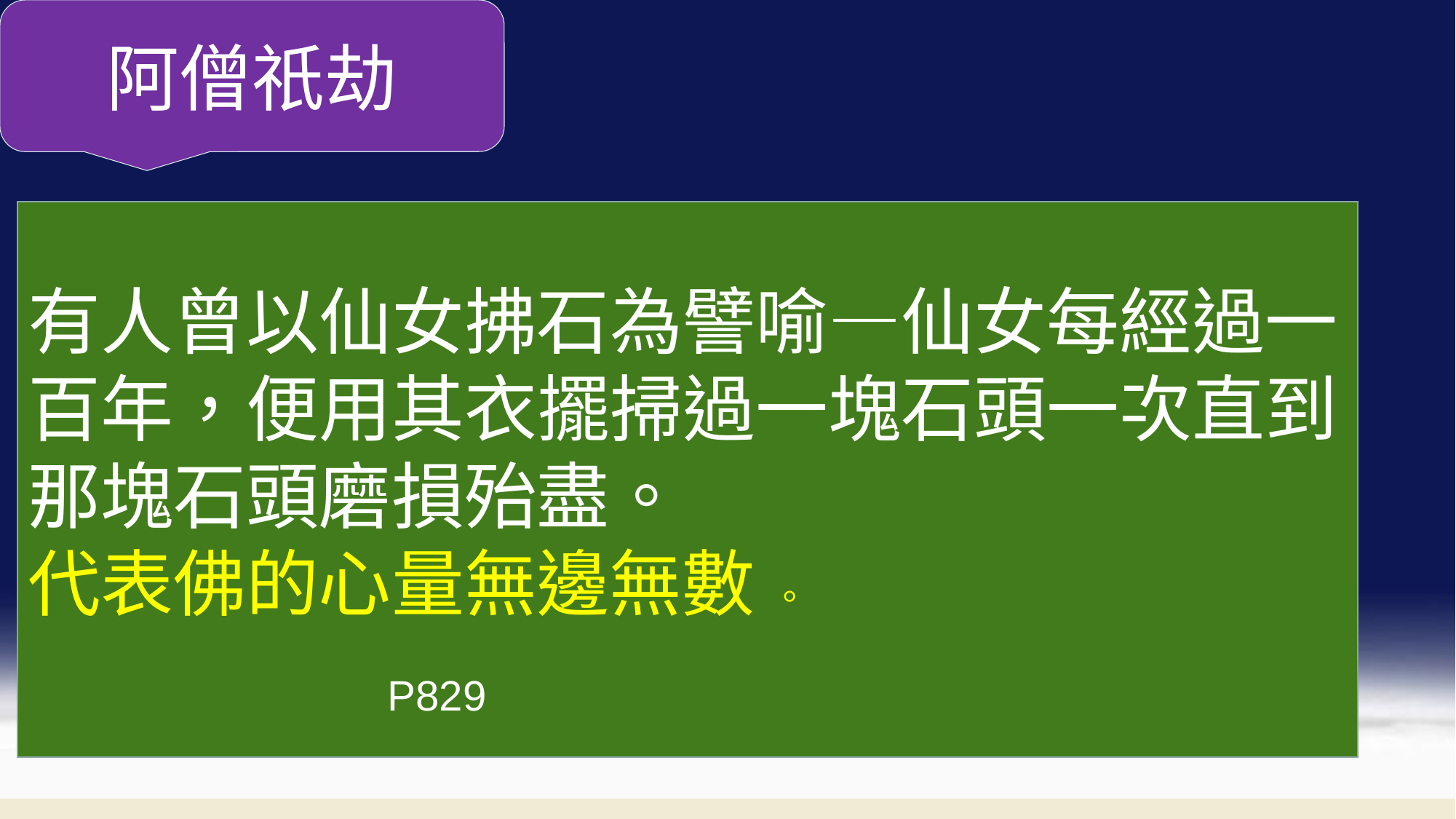

阿僧祇劫

有人曾以仙女拂石為譬喻—仙女每經過一
百年，便用其衣擺掃過一塊石頭一次直到
那塊石頭磨損殆盡。
代表佛的心量無邊無數  。

 P829